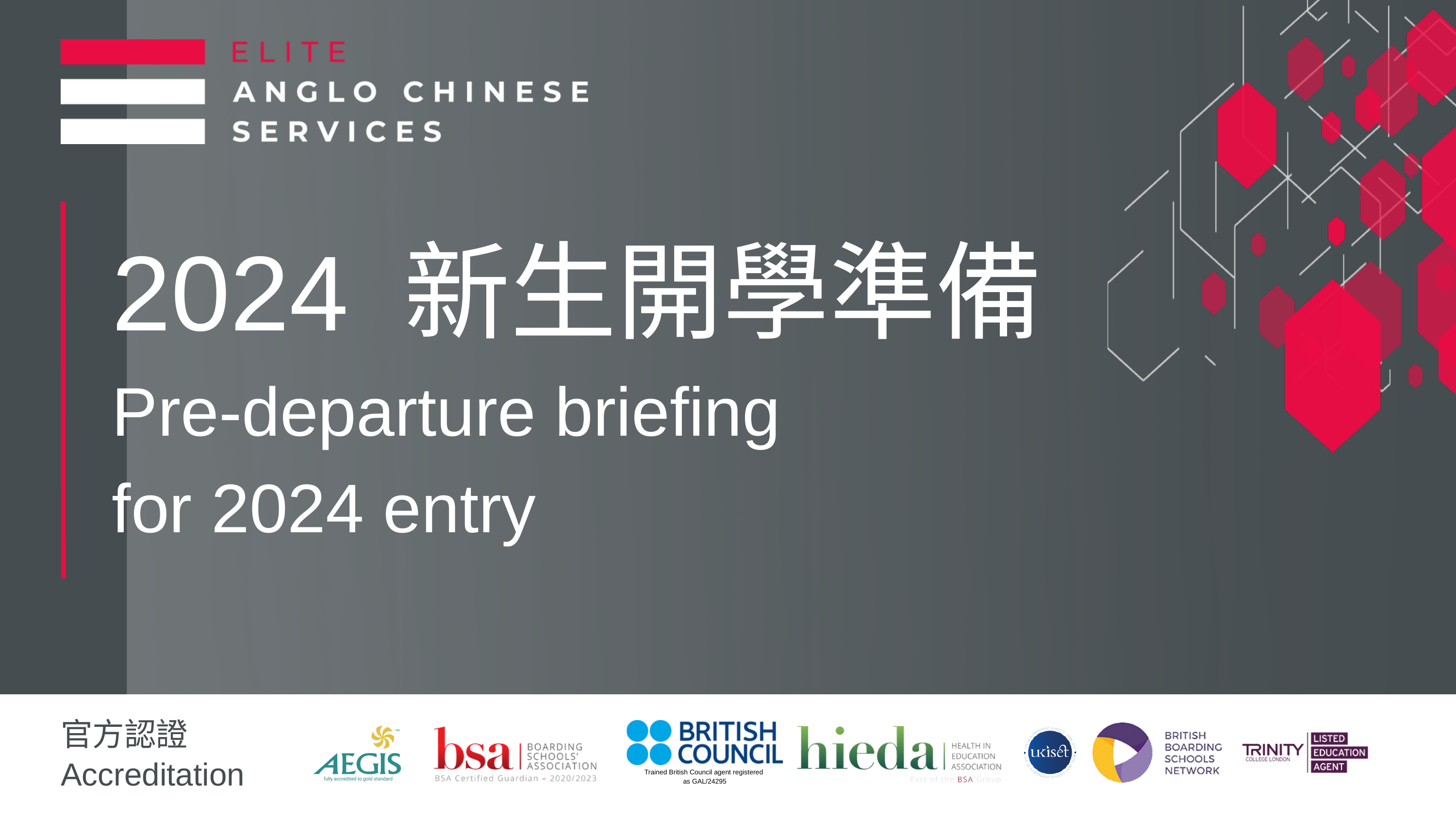

2024 新生開學準備
Pre-departure briefing
for 2024 entry
官方認證
Accreditation

Trained British Council agent registered
as GAL/24295